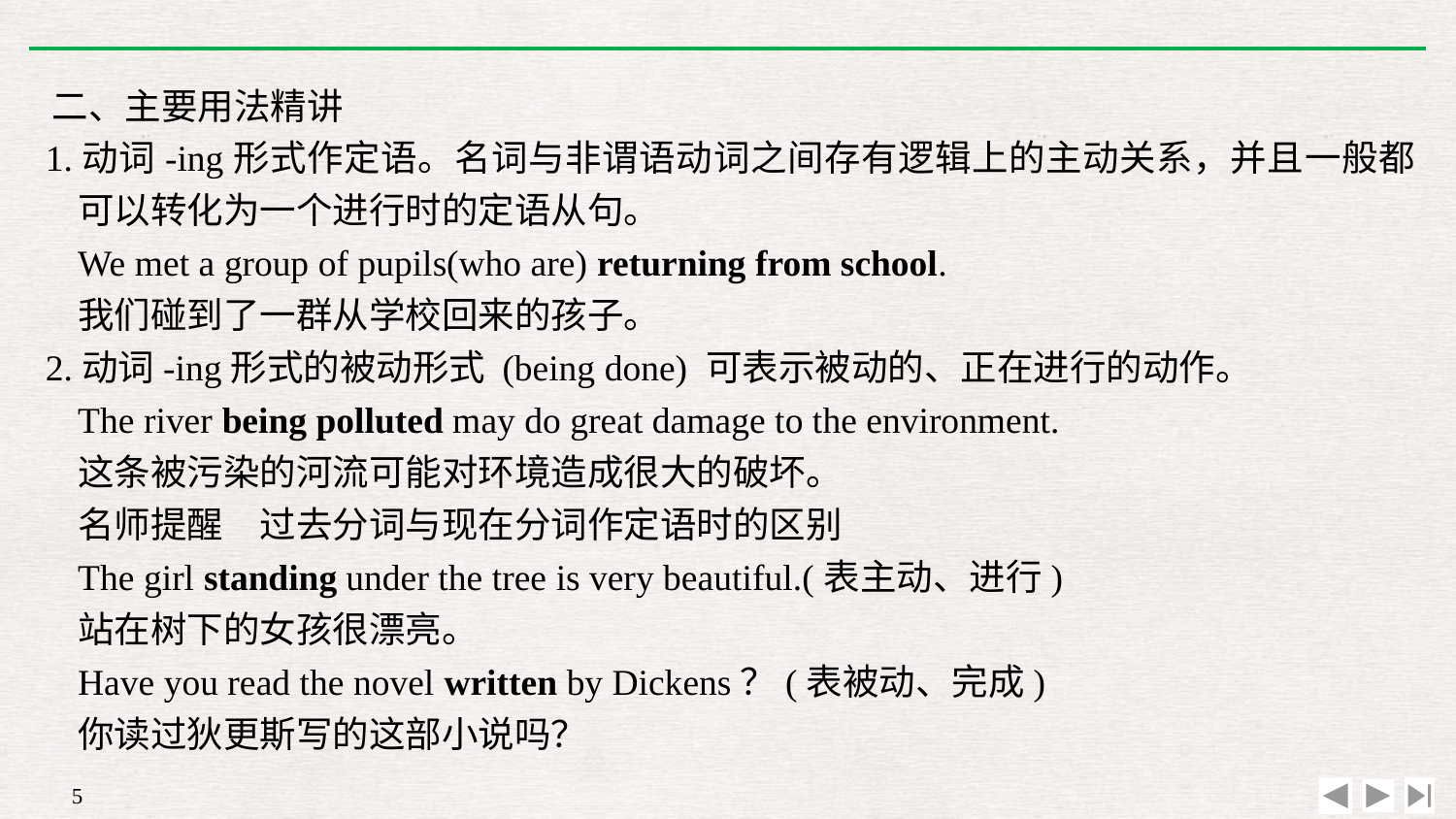

二、主要用法精讲
1.动词-ing形式作定语。名词与非谓语动词之间存有逻辑上的主动关系，并且一般都可以转化为一个进行时的定语从句。
	We met a group of pupils(who are) returning from school.
	我们碰到了一群从学校回来的孩子。
2.动词-ing形式的被动形式 (being done) 可表示被动的、正在进行的动作。
	The river being polluted may do great damage to the environment.
	这条被污染的河流可能对环境造成很大的破坏。
	名师提醒　过去分词与现在分词作定语时的区别
	The girl standing under the tree is very beautiful.(表主动、进行)
	站在树下的女孩很漂亮。
	Have you read the novel written by Dickens？(表被动、完成)
	你读过狄更斯写的这部小说吗？